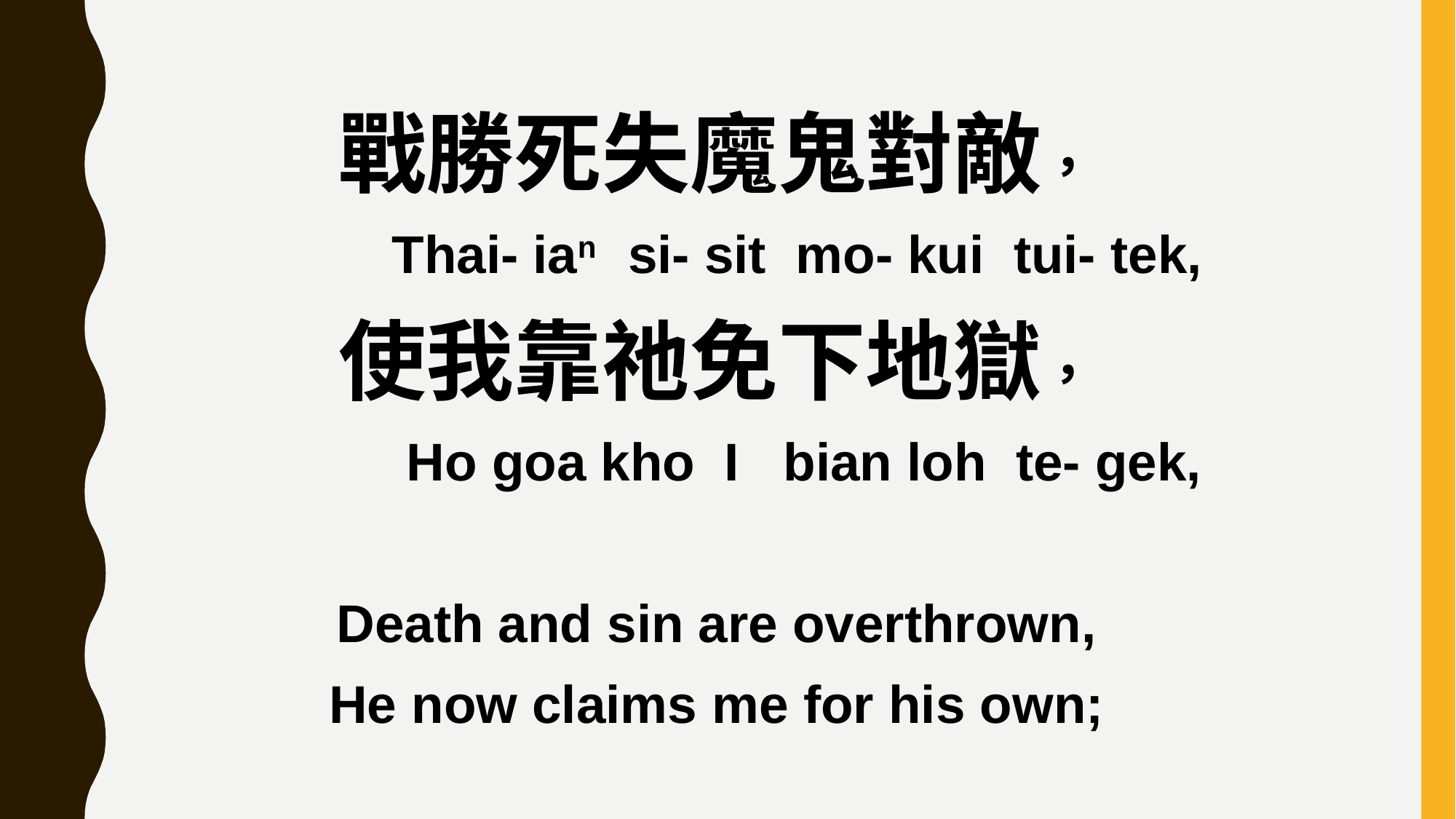

戰勝死失魔鬼對敵，
               Thai- ian   si- sit  mo- kui  tui- tek,
使我靠祂免下地獄，
                Ho goa kho  I   bian loh  te- gek,

Death and sin are overthrown,
He now claims me for his own;